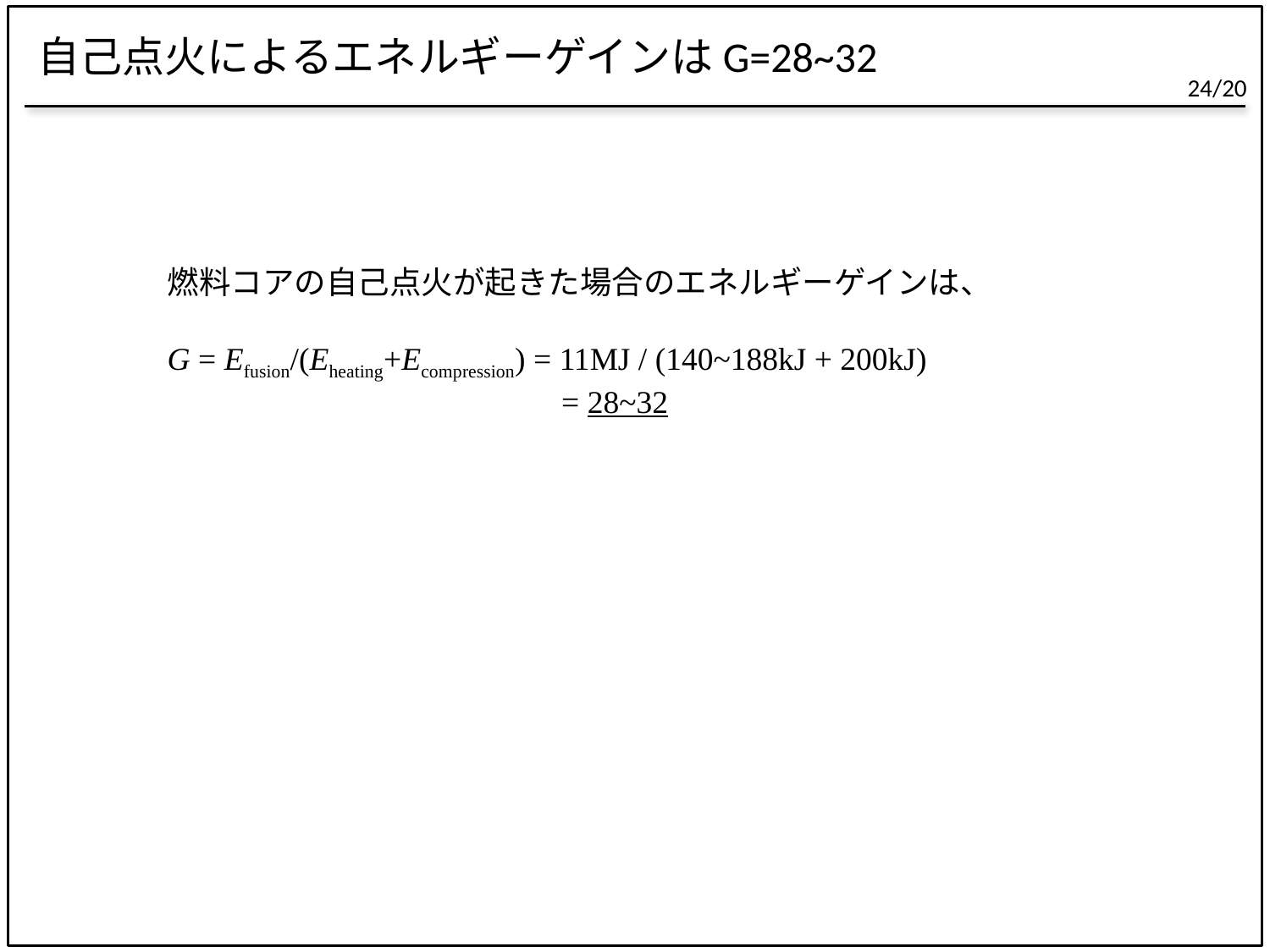

# 自己点火によるエネルギーゲインはG=28~32
燃料コアの自己点火が起きた場合のエネルギーゲインは、

G = Efusion/(Eheating+Ecompression) = 11MJ / (140~188kJ + 200kJ)
                                                 = 28~32